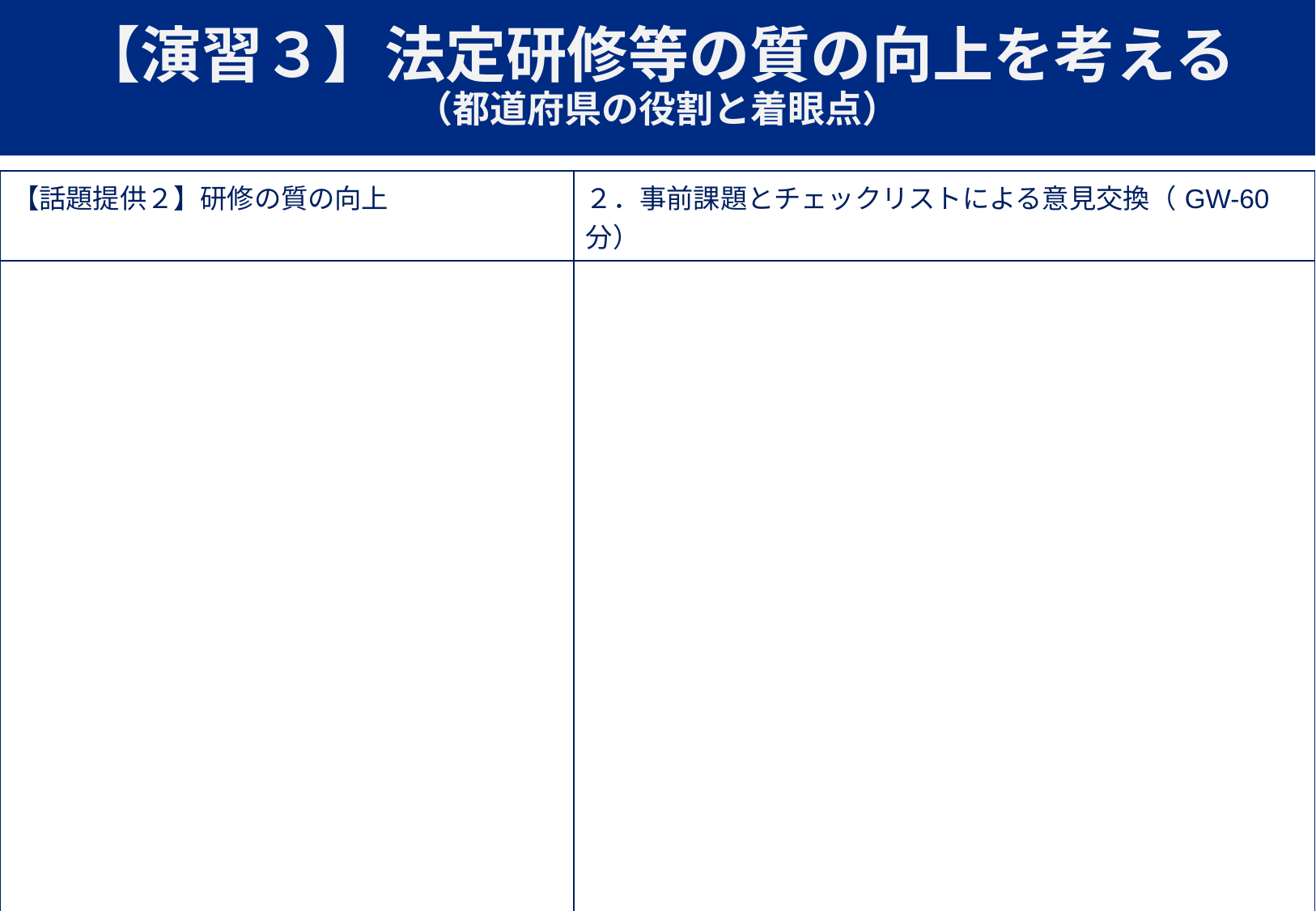

# 【演習３】法定研修等の質の向上を考える （都道府県の役割と着眼点）
| 【話題提供２】研修の質の向上 | ２．事前課題とチェックリストによる意見交換（GW-60分） |
| --- | --- |
|  |  |